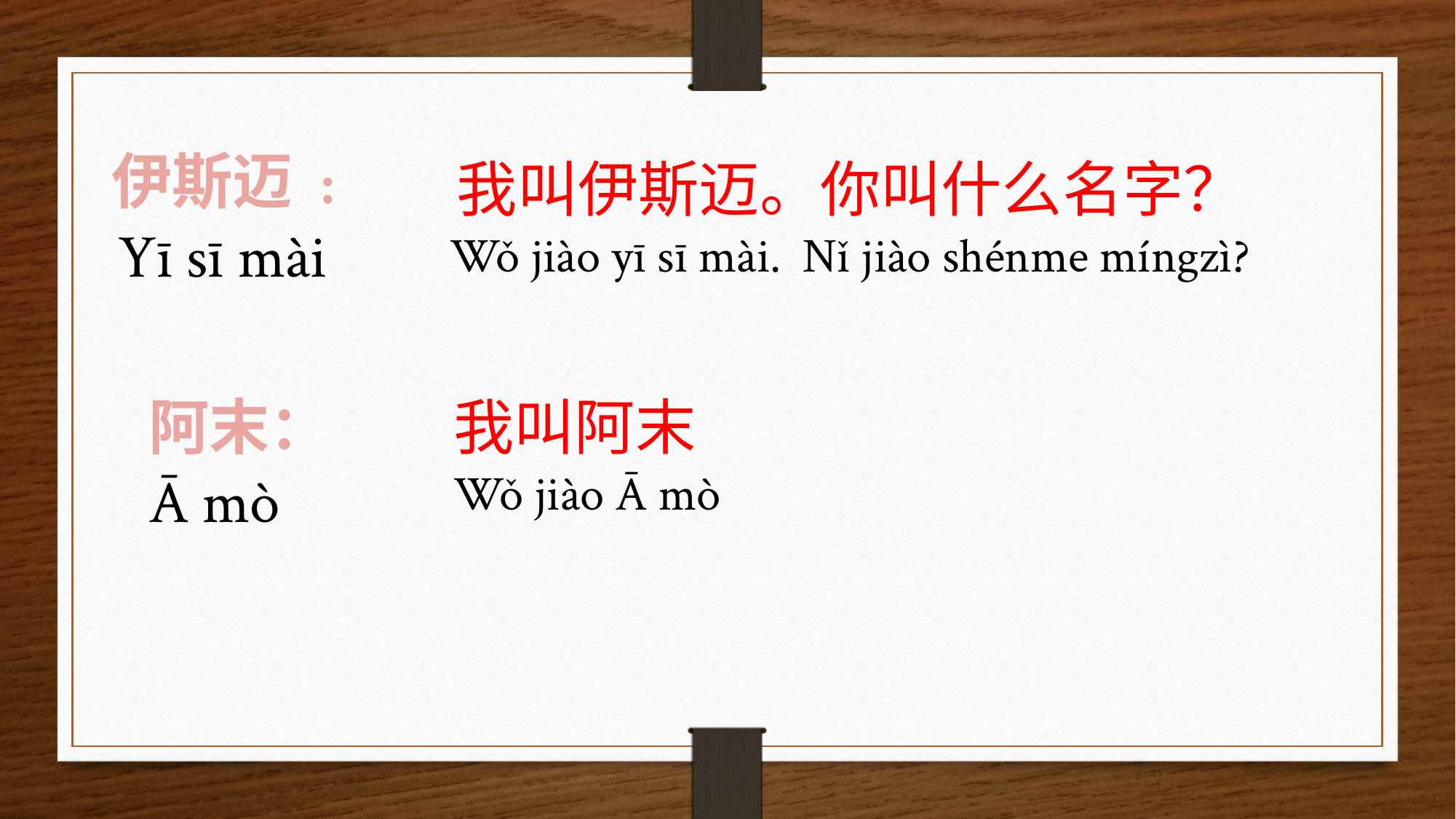

伊斯迈 :
Yī sī mài
我叫伊斯迈。你叫什么名字？
Wǒ jiào yī sī mài.  Nǐ jiào shénme míngzì?
阿末：
Ā mò
我叫阿末
Wǒ jiào Ā mò